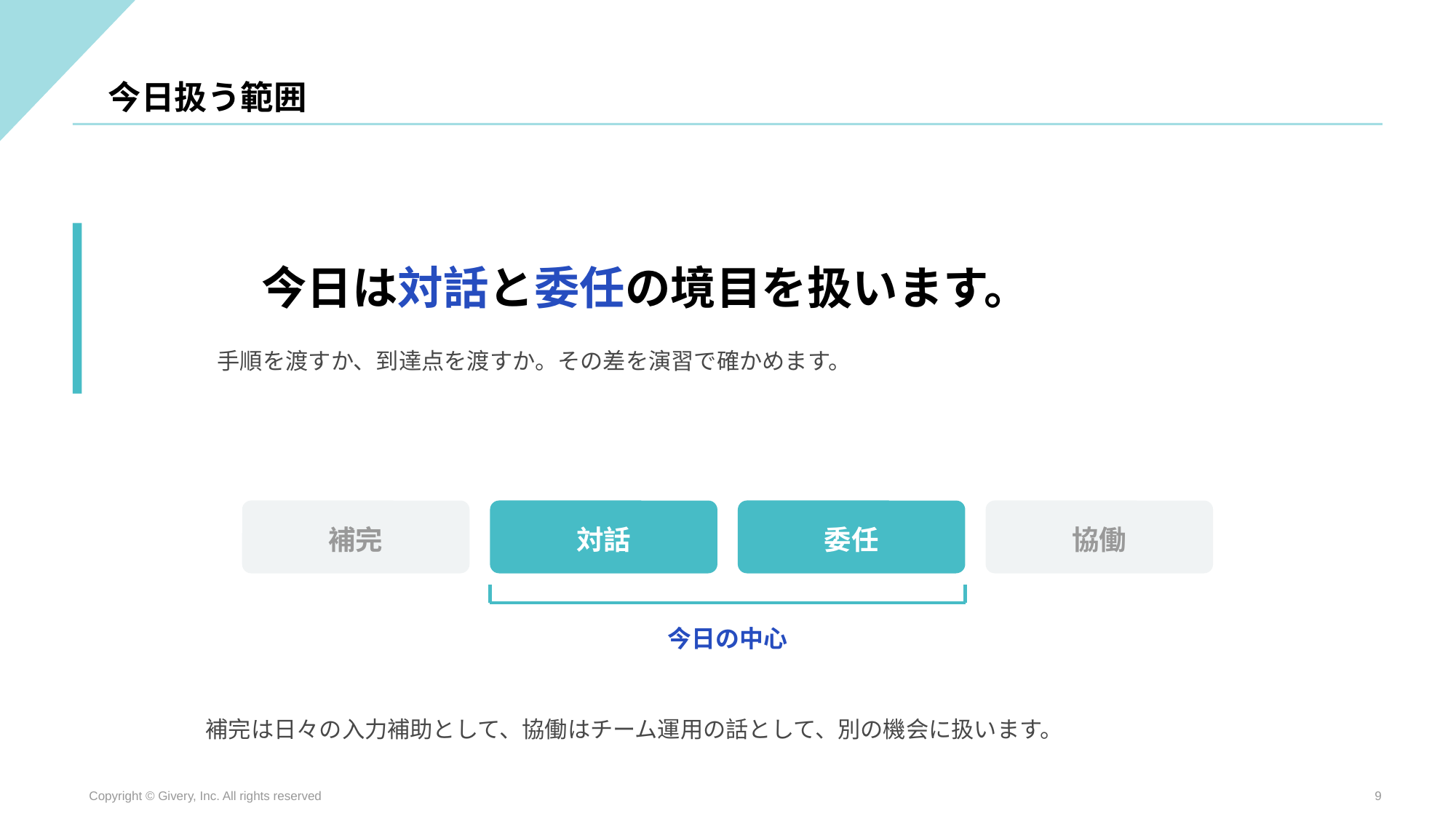

今日扱う範囲

今日は対話と委任の境目を扱います。
手順を渡すか、到達点を渡すか。その差を演習で確かめます。

補完
対話
委任
協働

今日の中心
補完は日々の入力補助として、協働はチーム運用の話として、別の機会に扱います。
Copyright © Givery, Inc. All rights reserved
9